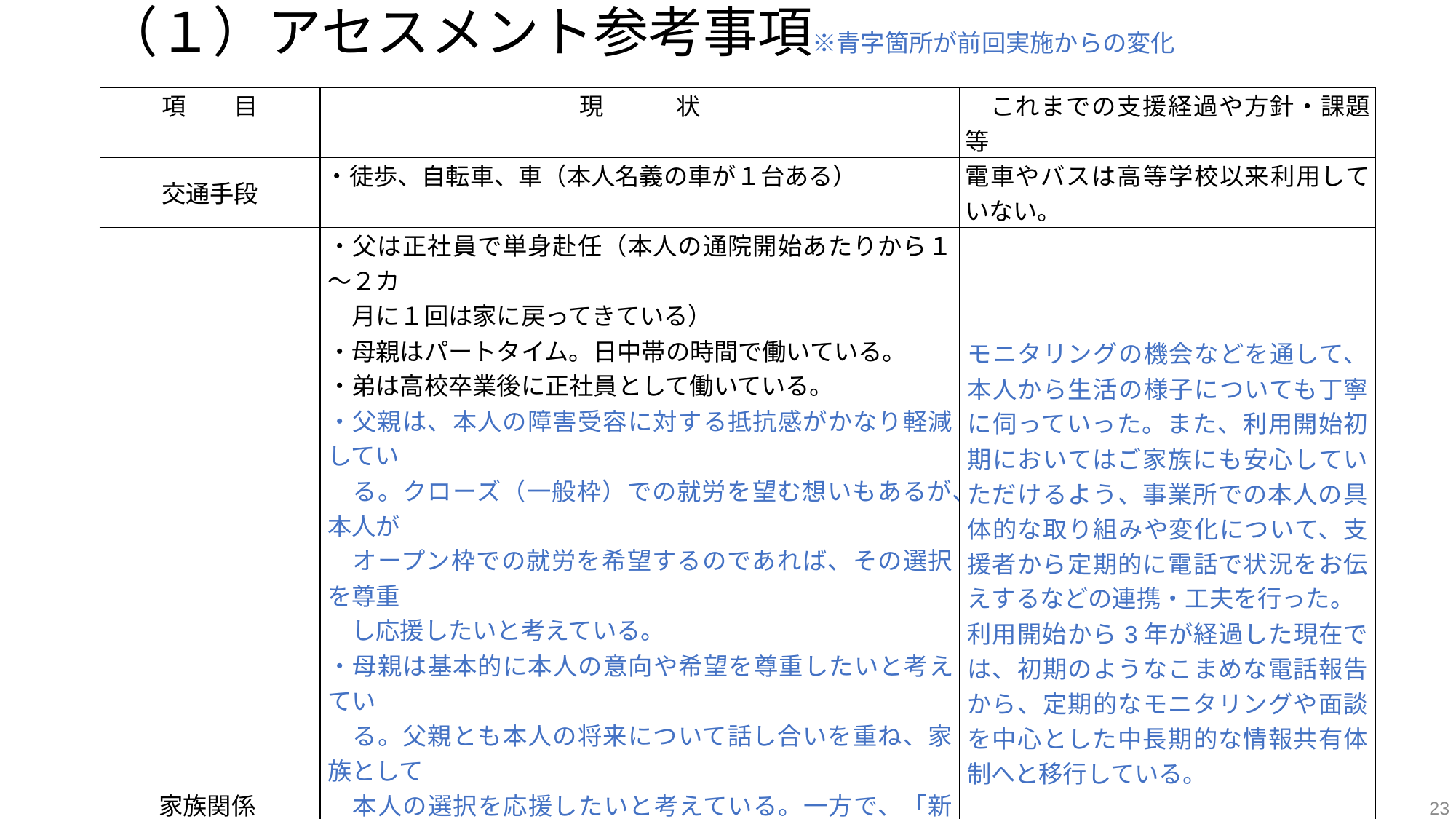

# （１）アセスメント参考事項※青字箇所が前回実施からの変化
| 項　　目 | 現　　　状 | これまでの支援経過や方針・課題等 |
| --- | --- | --- |
| 交通手段 | ・徒歩、自転車、車（本人名義の車が１台ある） | 電車やバスは高等学校以来利用していない。 |
| 家族関係 | ・父は正社員で単身赴任（本人の通院開始あたりから１～２カ　 　月に１回は家に戻ってきている） ・母親はパートタイム。日中帯の時間で働いている。 ・弟は高校卒業後に正社員として働いている。 ・父親は、本人の障害受容に対する抵抗感がかなり軽減してい 　る。クローズ（一般枠）での就労を望む想いもあるが、本人が 　オープン枠での就労を希望するのであれば、その選択を尊重 　し応援したいと考えている。 ・母親は基本的に本人の意向や希望を尊重したいと考えてい 　る。父親とも本人の将来について話し合いを重ね、家族として 　本人の選択を応援したいと考えている。一方で、「新しい働き 　方を検討することで、せっかく定着した安定した生活リズムや 　暮らしが崩れるのではないか」という再不調への懸念も抱い 　ている。 　また、自分たちがいなくなった時のことを考えると暮らしていけ　 　るのか不安に思うこともある。 ・弟との関係は良好。これまで同様、食卓でお互いに仕事の話　 　をしたり、時には弟が職業人の先輩として、仕事での立ち振る 　舞いについて助言したりする場面も見られる。 ・祖母は本人を肯定的に捉え、優しい言葉をかけてくれる。 | モニタリングの機会などを通して、本人から生活の様子についても丁寧に伺っていった。また、利用開始初期においてはご家族にも安心していただけるよう、事業所での本人の具体的な取り組みや変化について、支援者から定期的に電話で状況をお伝えするなどの連携・工夫を行った。 利用開始から3年が経過した現在では、初期のようなこまめな電話報告から、定期的なモニタリングや面談を中心とした中長期的な情報共有体制へと移行している。 |
23